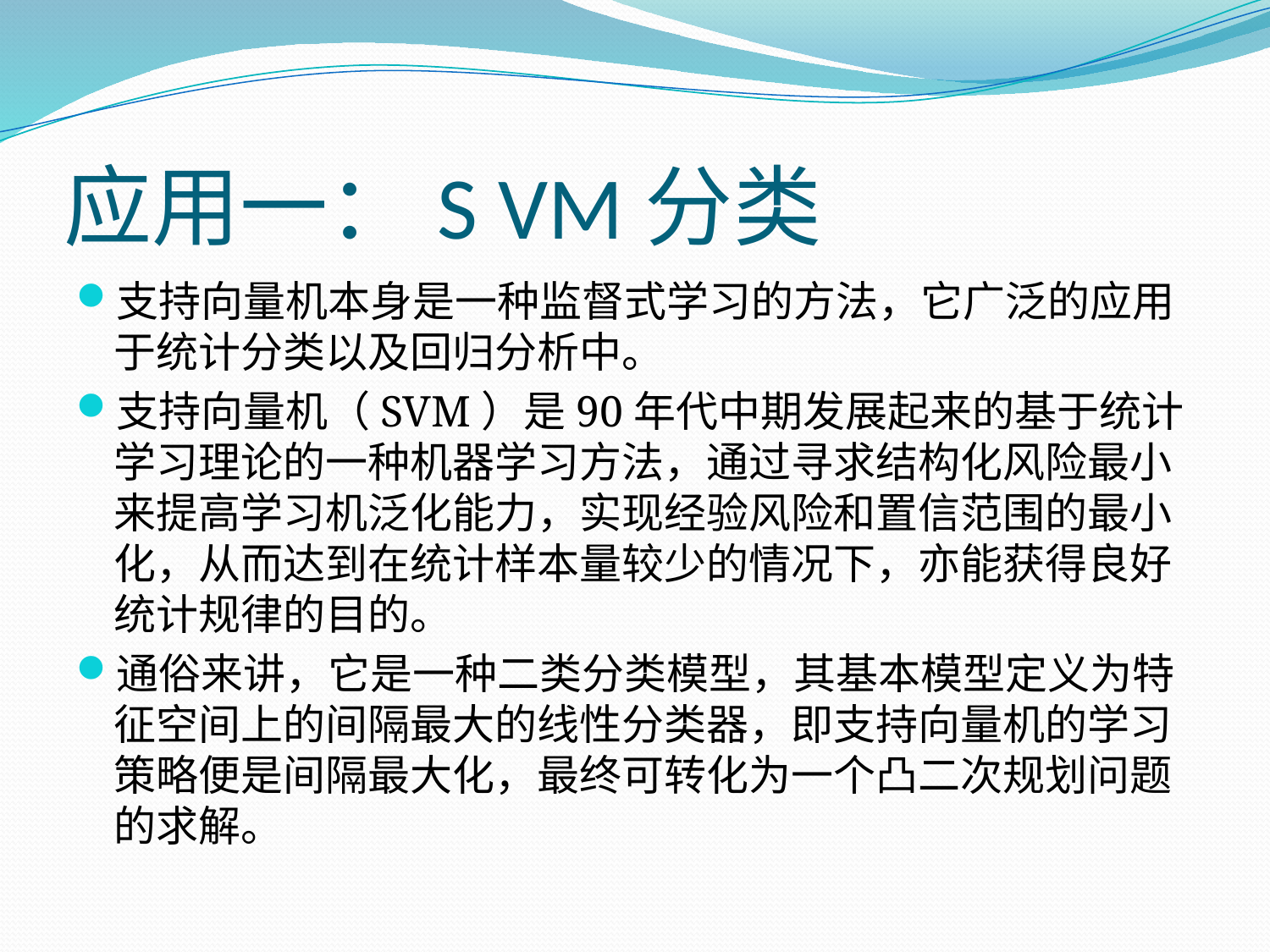

# 应用一：S VM分类
支持向量机本身是一种监督式学习的方法，它广泛的应用于统计分类以及回归分析中。
支持向量机（SVM）是90年代中期发展起来的基于统计学习理论的一种机器学习方法，通过寻求结构化风险最小来提高学习机泛化能力，实现经验风险和置信范围的最小化，从而达到在统计样本量较少的情况下，亦能获得良好统计规律的目的。
通俗来讲，它是一种二类分类模型，其基本模型定义为特征空间上的间隔最大的线性分类器，即支持向量机的学习策略便是间隔最大化，最终可转化为一个凸二次规划问题的求解。